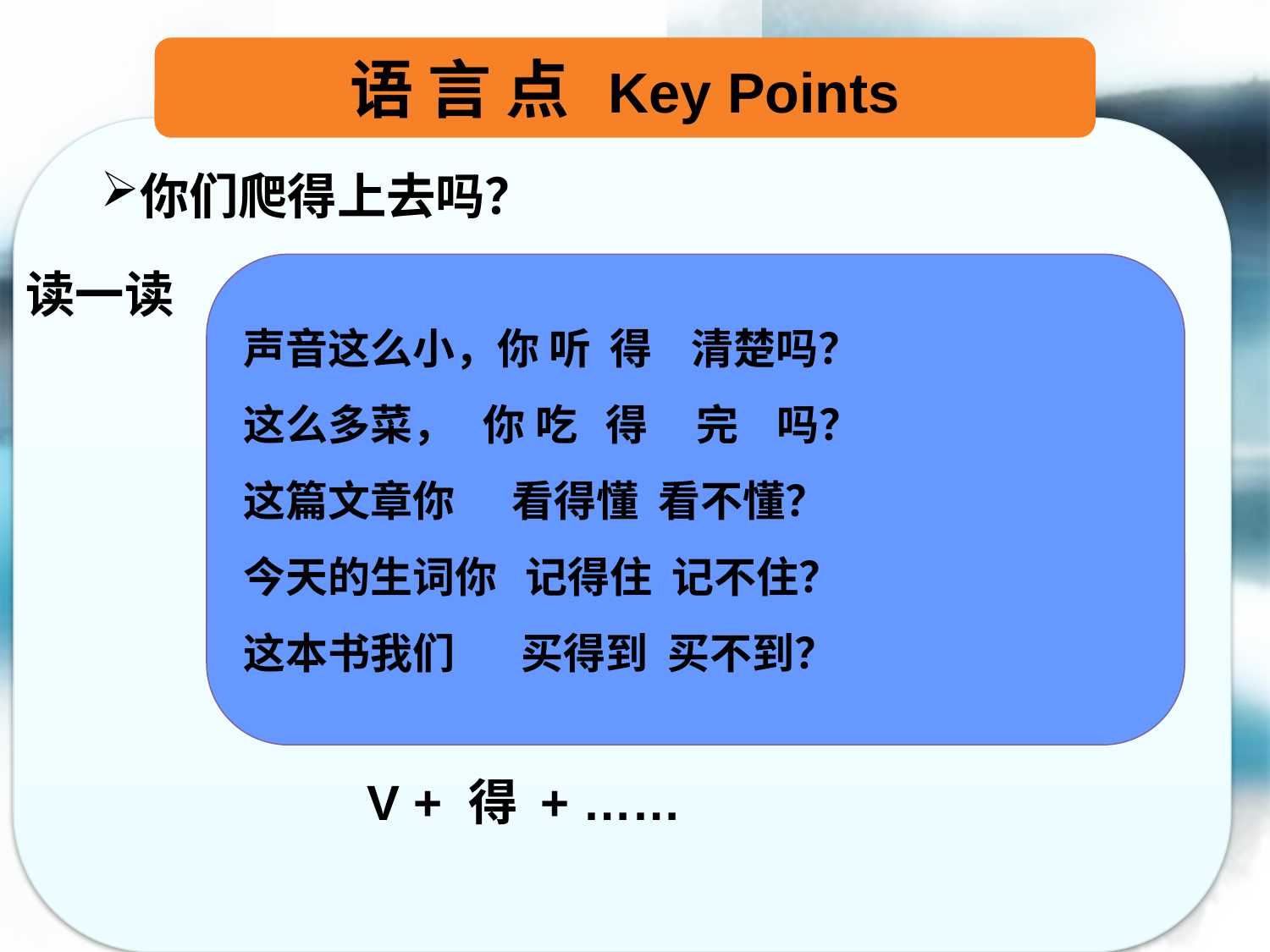

语 言 点  Key Points

你们爬得上去吗？

声音这么小，你 听  得    清楚吗？
这么多菜，   你 吃   得     完    吗？
这篇文章你      看得懂  看不懂？
今天的生词你   记得住  记不住？
这本书我们       买得到  买不到？

读一读
            V + 得 + ……